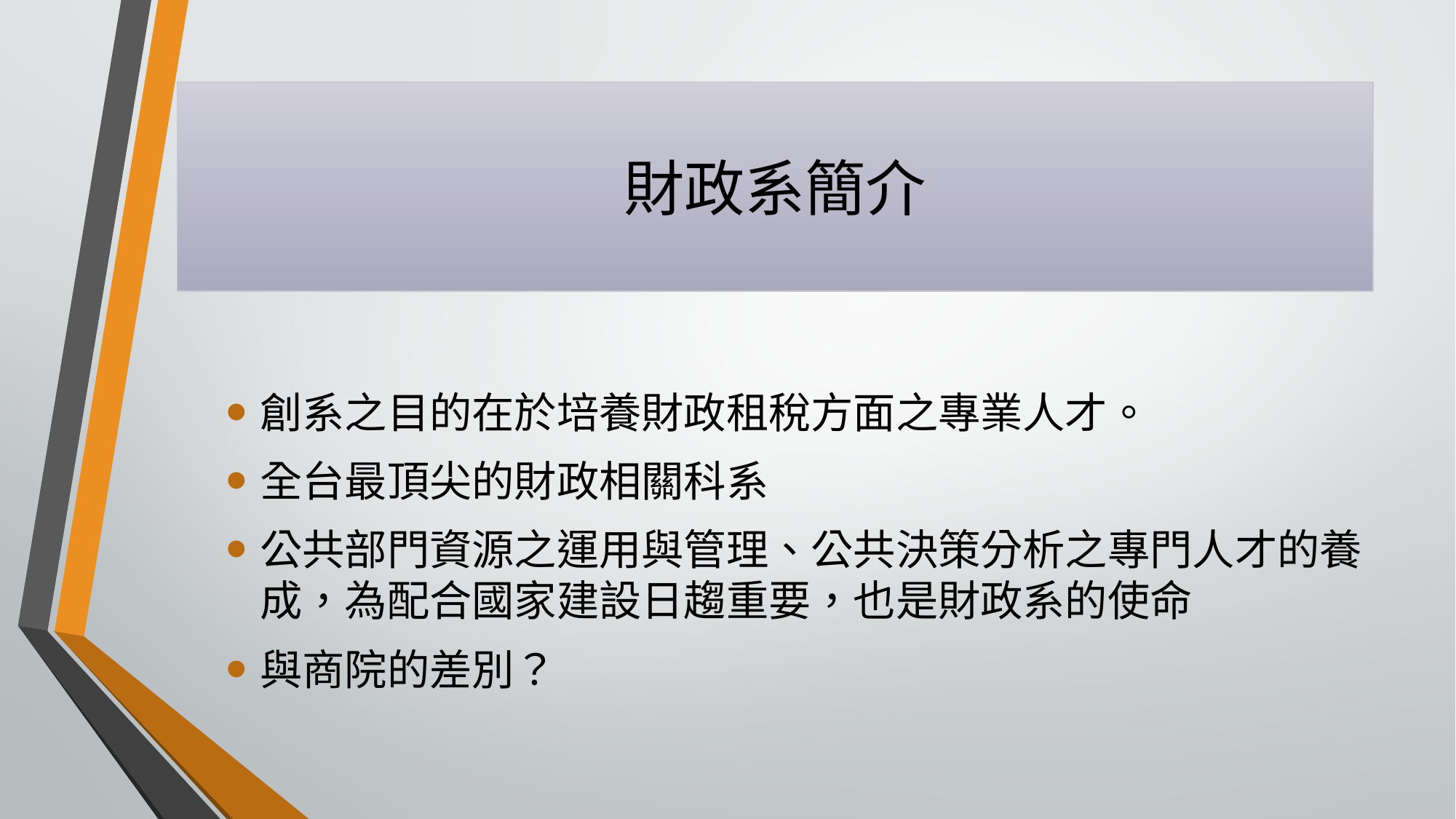

# 財政系簡介
創系之目的在於培養財政租稅方面之專業人才。
全台最頂尖的財政相關科系
公共部門資源之運用與管理、公共決策分析之專門人才的養成，為配合國家建設日趨重要，也是財政系的使命
與商院的差別？